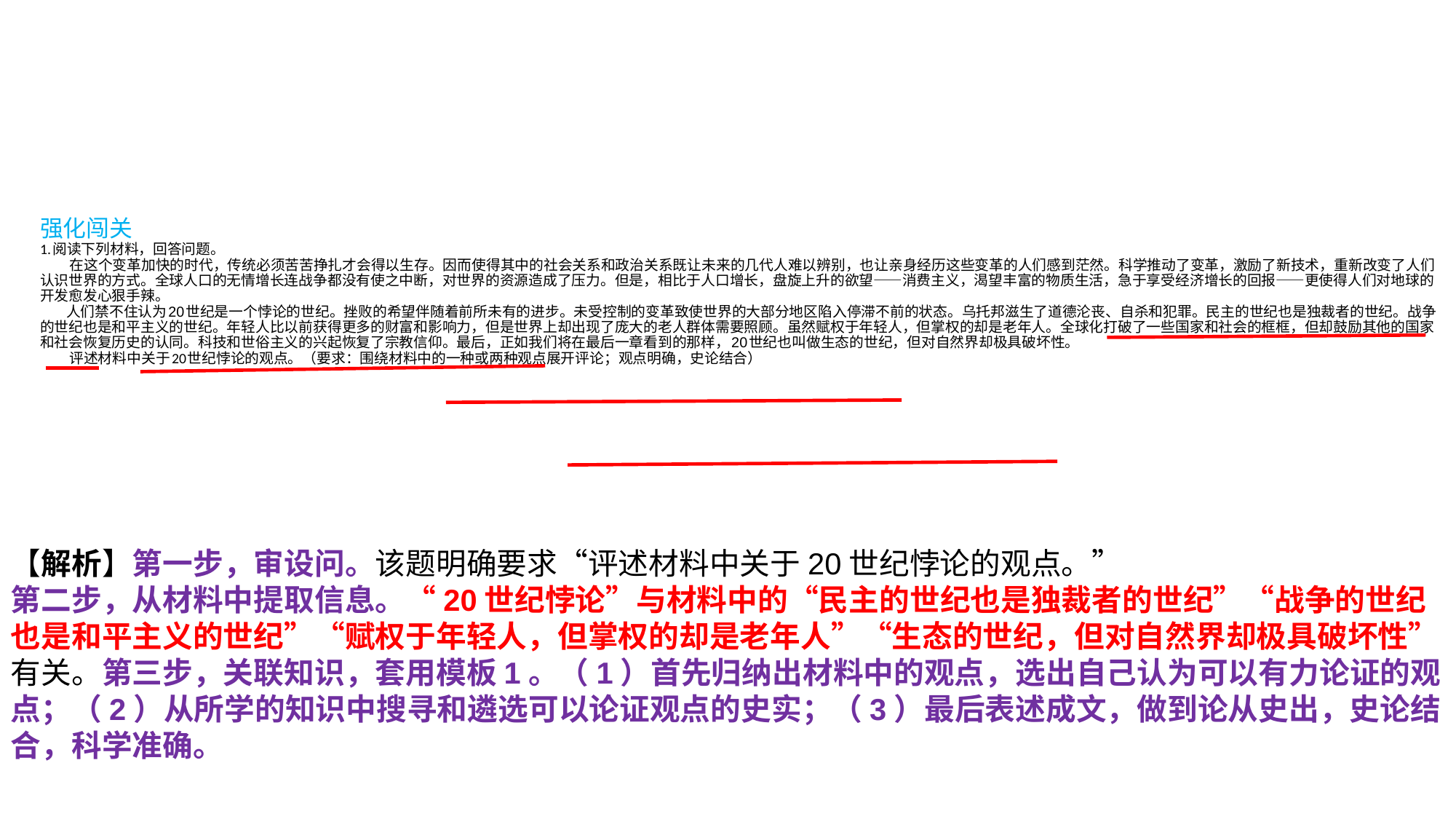

# 强化闯关 1.阅读下列材料，回答问题。 在这个变革加快的时代，传统必须苦苦挣扎才会得以生存。因而使得其中的社会关系和政治关系既让未来的几代人难以辨别，也让亲身经历这些变革的人们感到茫然。科学推动了变革，激励了新技术，重新改变了人们认识世界的方式。全球人口的无情增长连战争都没有使之中断，对世界的资源造成了压力。但是，相比于人口增长，盘旋上升的欲望——消费主义，渴望丰富的物质生活，急于享受经济增长的回报——更使得人们对地球的开发愈发心狠手辣。 人们禁不住认为20世纪是一个悖论的世纪。挫败的希望伴随着前所未有的进步。未受控制的变革致使世界的大部分地区陷入停滞不前的状态。乌托邦滋生了道德沦丧、自杀和犯罪。民主的世纪也是独裁者的世纪。战争的世纪也是和平主义的世纪。年轻人比以前获得更多的财富和影响力，但是世界上却出现了庞大的老人群体需要照顾。虽然赋权于年轻人，但掌权的却是老年人。全球化打破了一些国家和社会的框框，但却鼓励其他的国家和社会恢复历史的认同。科技和世俗主义的兴起恢复了宗教信仰。最后，正如我们将在最后一章看到的那样，20世纪也叫做生态的世纪，但对自然界却极具破坏性。 评述材料中关于20世纪悖论的观点。（要求：围绕材料中的一种或两种观点展开评论；观点明确，史论结合）
【解析】第一步，审设问。该题明确要求“评述材料中关于20世纪悖论的观点。”
第二步，从材料中提取信息。“20世纪悖论”与材料中的“民主的世纪也是独裁者的世纪”“战争的世纪也是和平主义的世纪”“赋权于年轻人，但掌权的却是老年人”“生态的世纪，但对自然界却极具破坏性”有关。第三步，关联知识，套用模板1。（1）首先归纳出材料中的观点，选出自己认为可以有力论证的观点；（2）从所学的知识中搜寻和遴选可以论证观点的史实；（3）最后表述成文，做到论从史出，史论结合，科学准确。